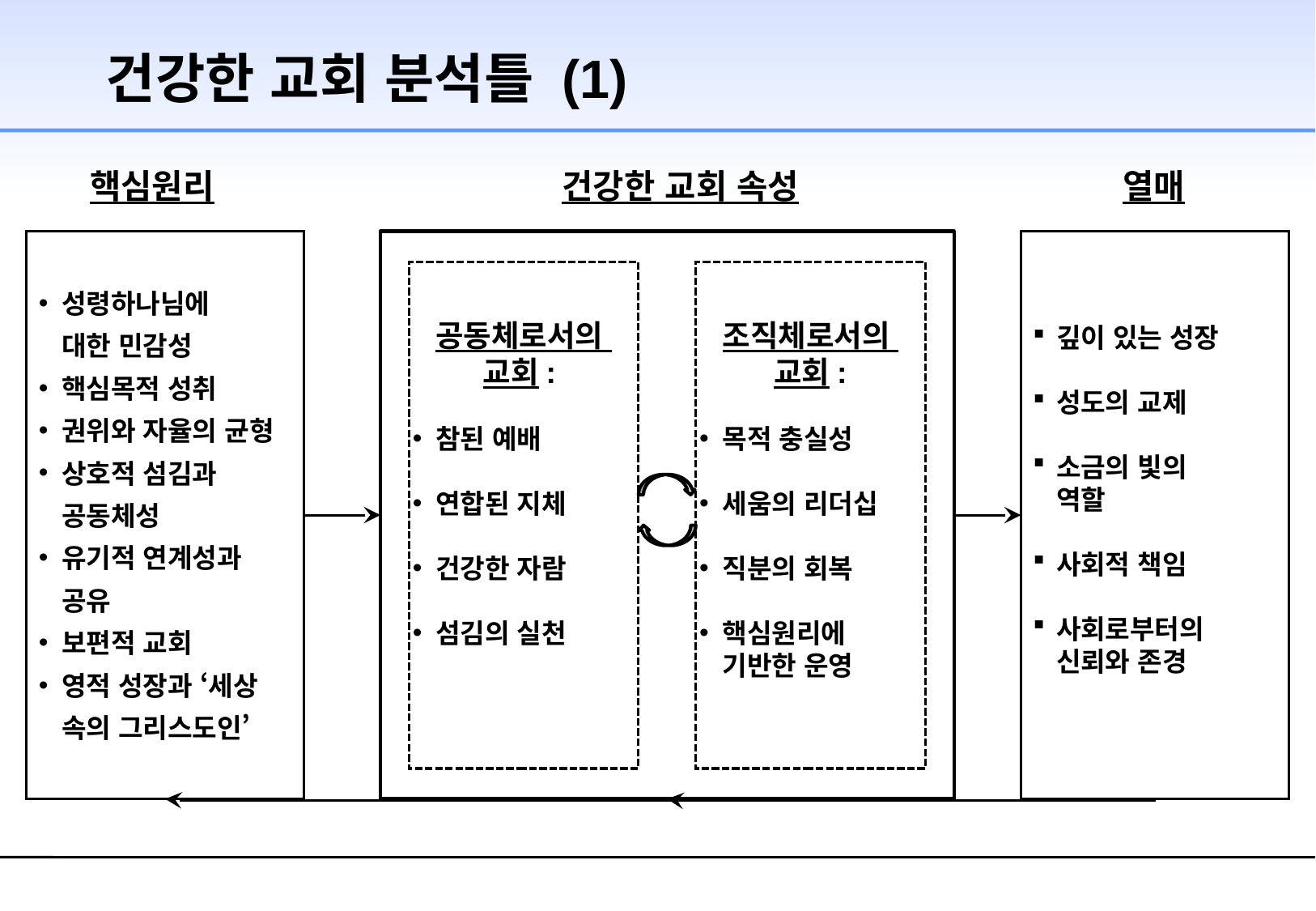

# 건강한 교회 분석틀 (1)
핵심원리
건강한 교회 속성
열매
성령하나님에
	대한 민감성
핵심목적 성취
권위와 자율의 균형
상호적 섬김과
	공동체성
유기적 연계성과
	공유
보편적 교회
영적 성장과 ‘세상
	속의 그리스도인’

깊이 있는 성장

성도의 교제

소금의 빛의
	역할

사회적 책임

사회로부터의
	신뢰와 존경

공동체로서의
교회:

참된 예배

연합된 지체

건강한 자람

섬김의 실천

조직체로서의
교회:

목적 충실성

세움의 리더십

직분의 회복

핵심원리에
	기반한 운영